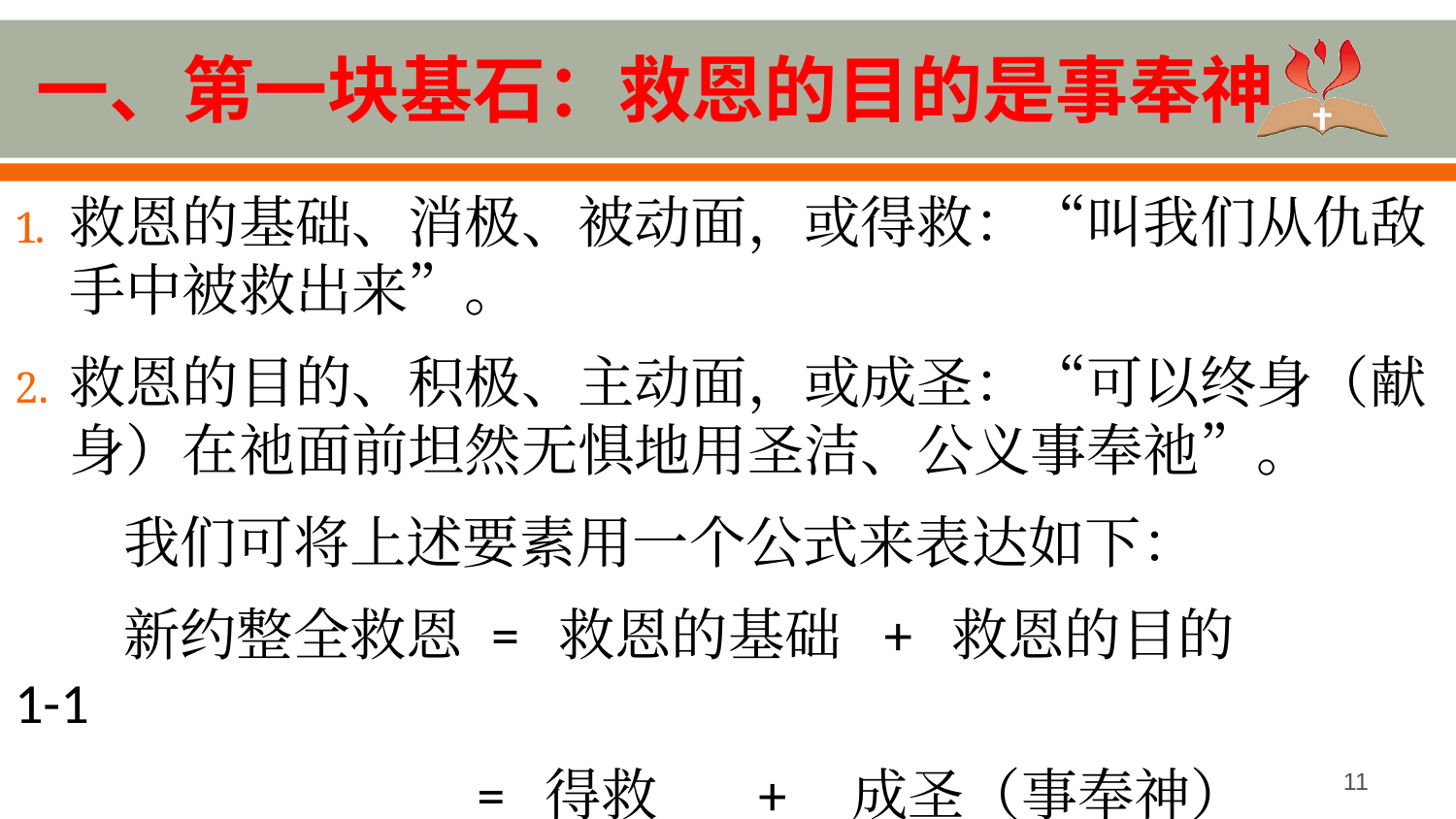

# 一、第一块基石：救恩的目的是事奉神
救恩的基础、消极、被动面，或得救：“叫我们从仇敌手中被救出来”。
救恩的目的、积极、主动面，或成圣：“可以终身（献身）在祂面前坦然无惧地用圣洁、公义事奉祂”。
我们可将上述要素用一个公式来表达如下：
新约整全救恩 =  救恩的基础  +  救恩的目的           1-1
	            	  =  得救      +    成圣（事奉神）          1-2

11